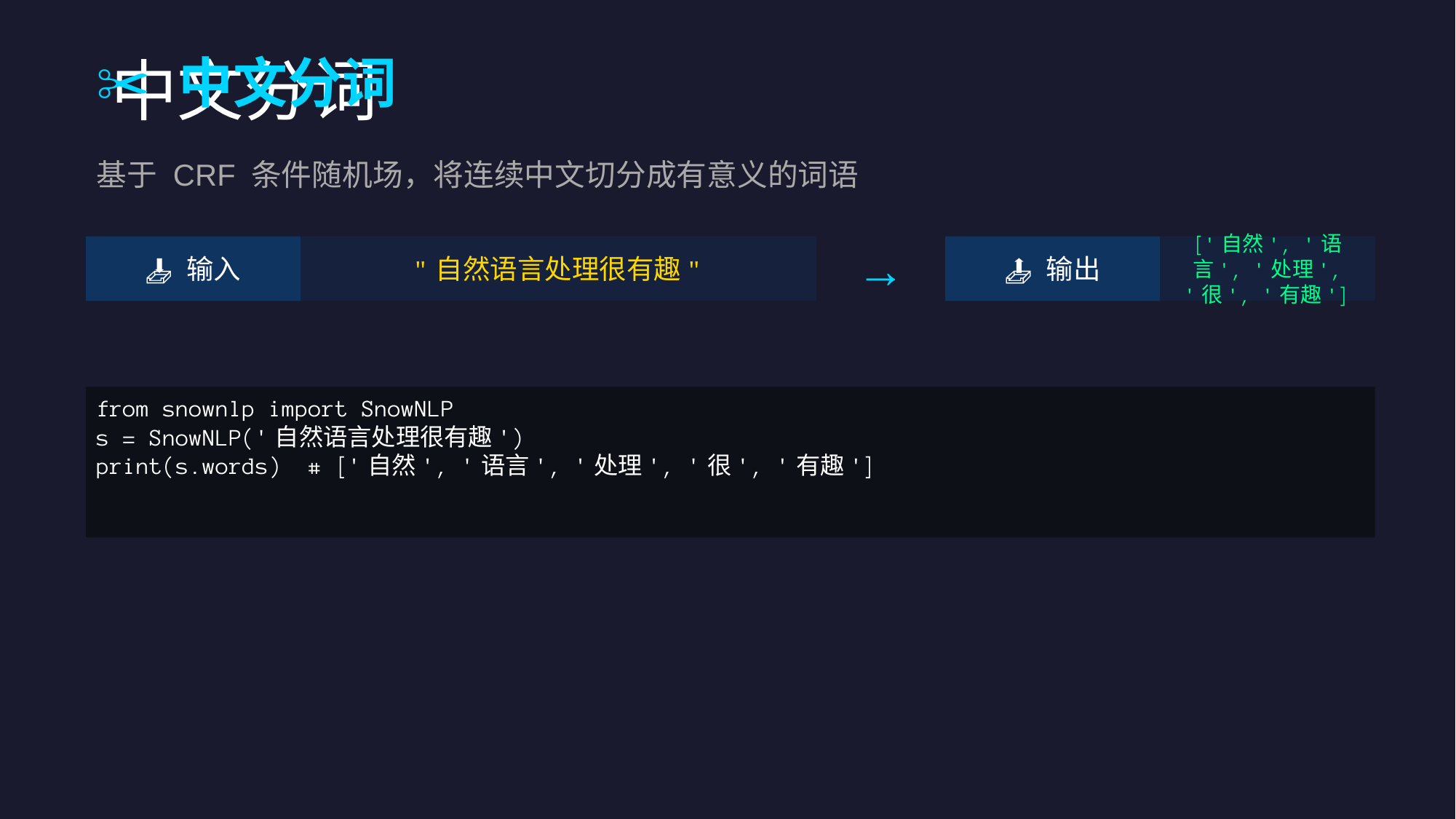

✂️ 中文分词
# 中文分词
基于 CRF 条件随机场，将连续中文切分成有意义的词语
📥 输入
"自然语言处理很有趣"
→
📤 输出
['自然', '语言', '处理', '很', '有趣']
from snownlp import SnowNLP
s = SnowNLP('自然语言处理很有趣')
print(s.words)  # ['自然', '语言', '处理', '很', '有趣']